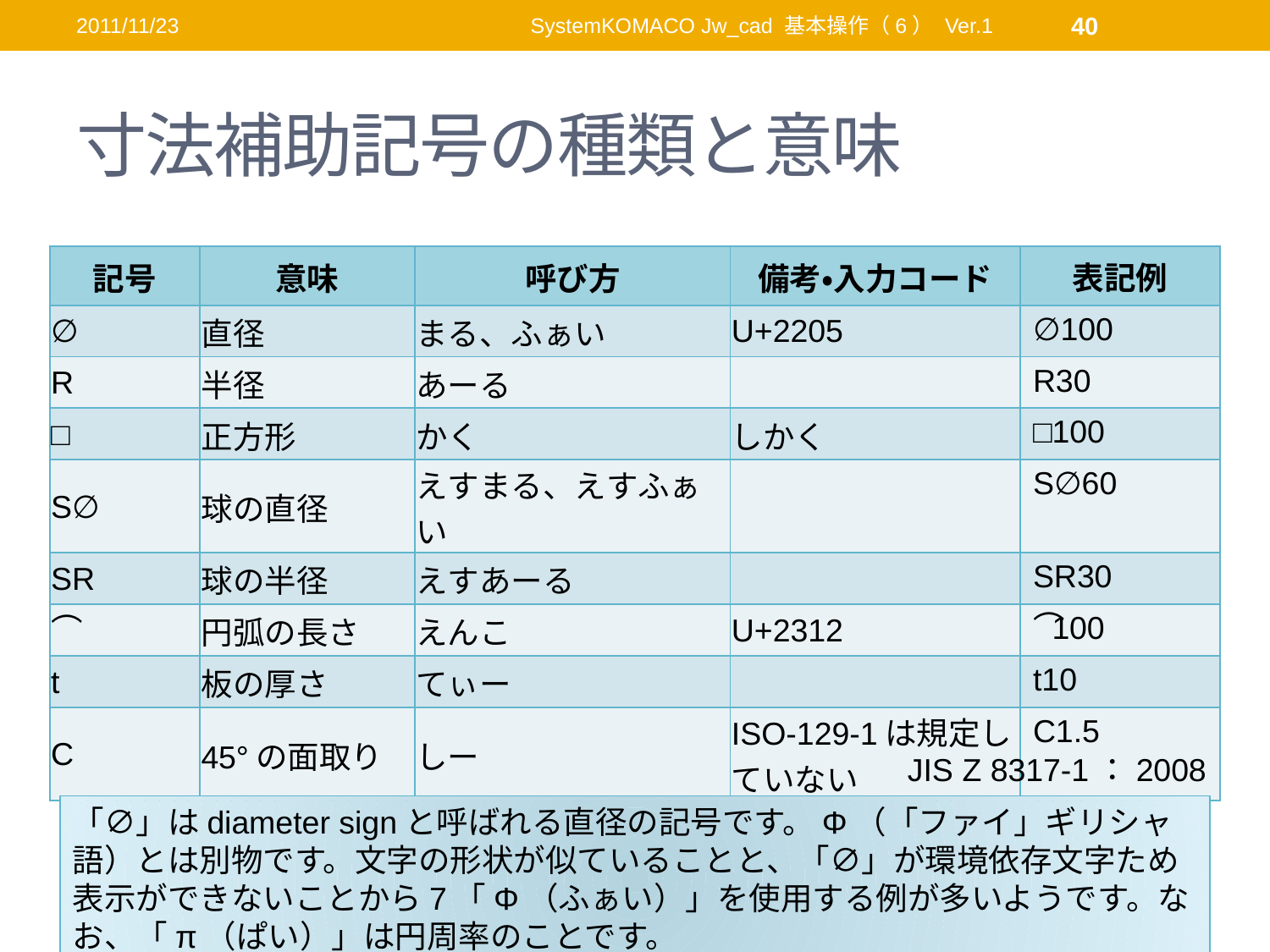

2011/11/23
SystemKOMACO Jw_cad 基本操作（6） Ver.1
40
# 寸法補助記号の種類と意味
| 記号 | 意味 | 呼び方 | 備考・入力コード | 表記例 |
| --- | --- | --- | --- | --- |
| ∅ | 直径 | まる、ふぁい | U+2205 | ∅100 |
| R | 半径 | あーる |  | R30 |
| □ | 正方形 | かく | しかく | □100 |
| S∅ | 球の直径 | えすまる、えすふぁい |  | S∅60 |
| SR | 球の半径 | えすあーる |  | SR30 |
| ⌒ | 円弧の長さ | えんこ | U+2312 | ⌒100 |
| t | 板の厚さ | てぃー |  | t10 |
| C | 45°の面取り | しー | ISO-129-1は規定していない | C1.5 |
JIS Z 8317-1：2008
「∅」はdiameter signと呼ばれる直径の記号です。Φ（「ファイ」ギリシャ語）とは別物です。文字の形状が似ていることと、「∅」が環境依存文字ため表示ができないことから7「Φ（ふぁい）」を使用する例が多いようです。なお、「π（ぱい）」は円周率のことです。